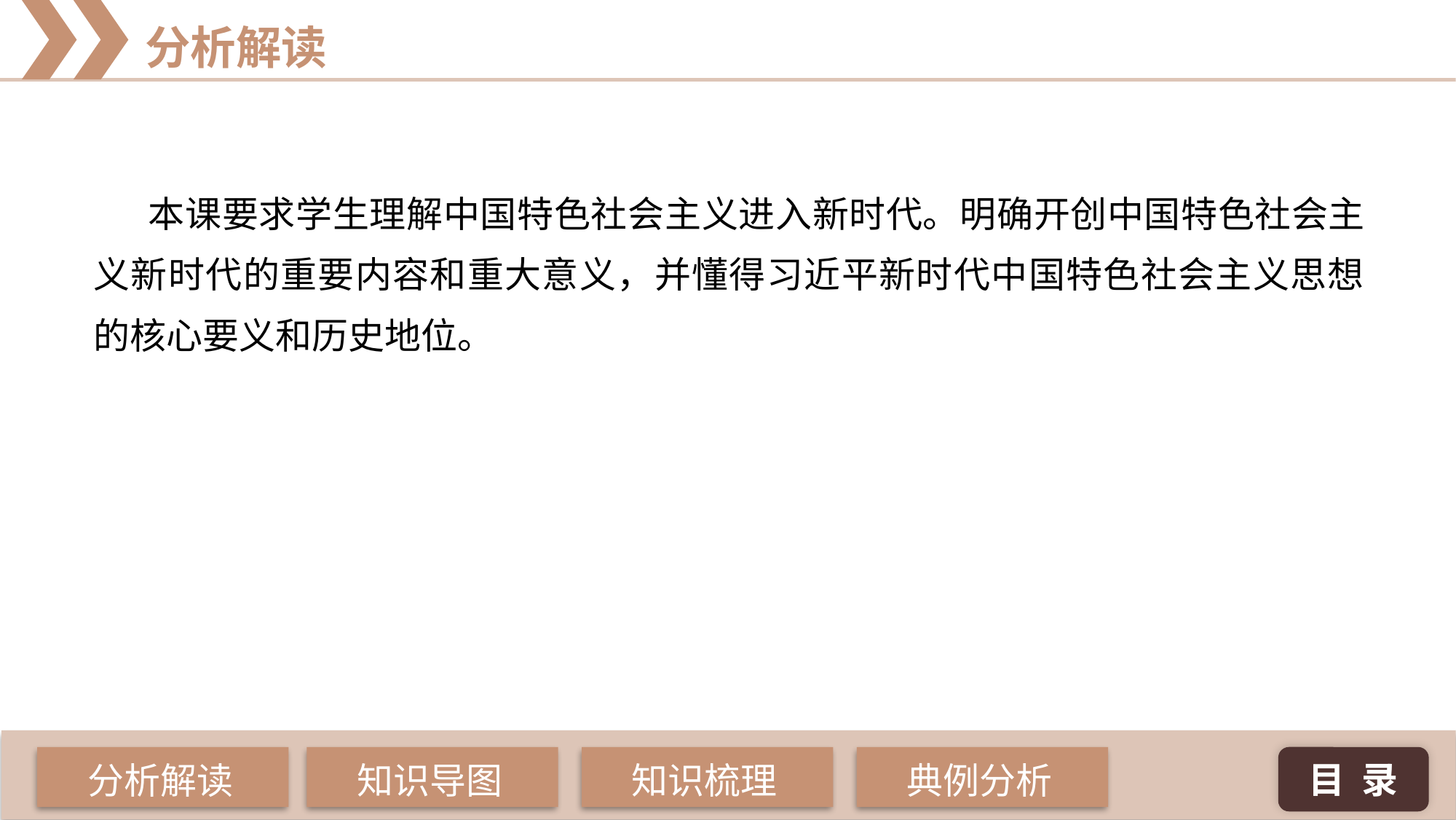

本课要求学生理解中国特色社会主义进入新时代。明确开创中国特色社会主义新时代的重要内容和重大意义，并懂得习近平新时代中国特色社会主义思想的核心要义和历史地位。